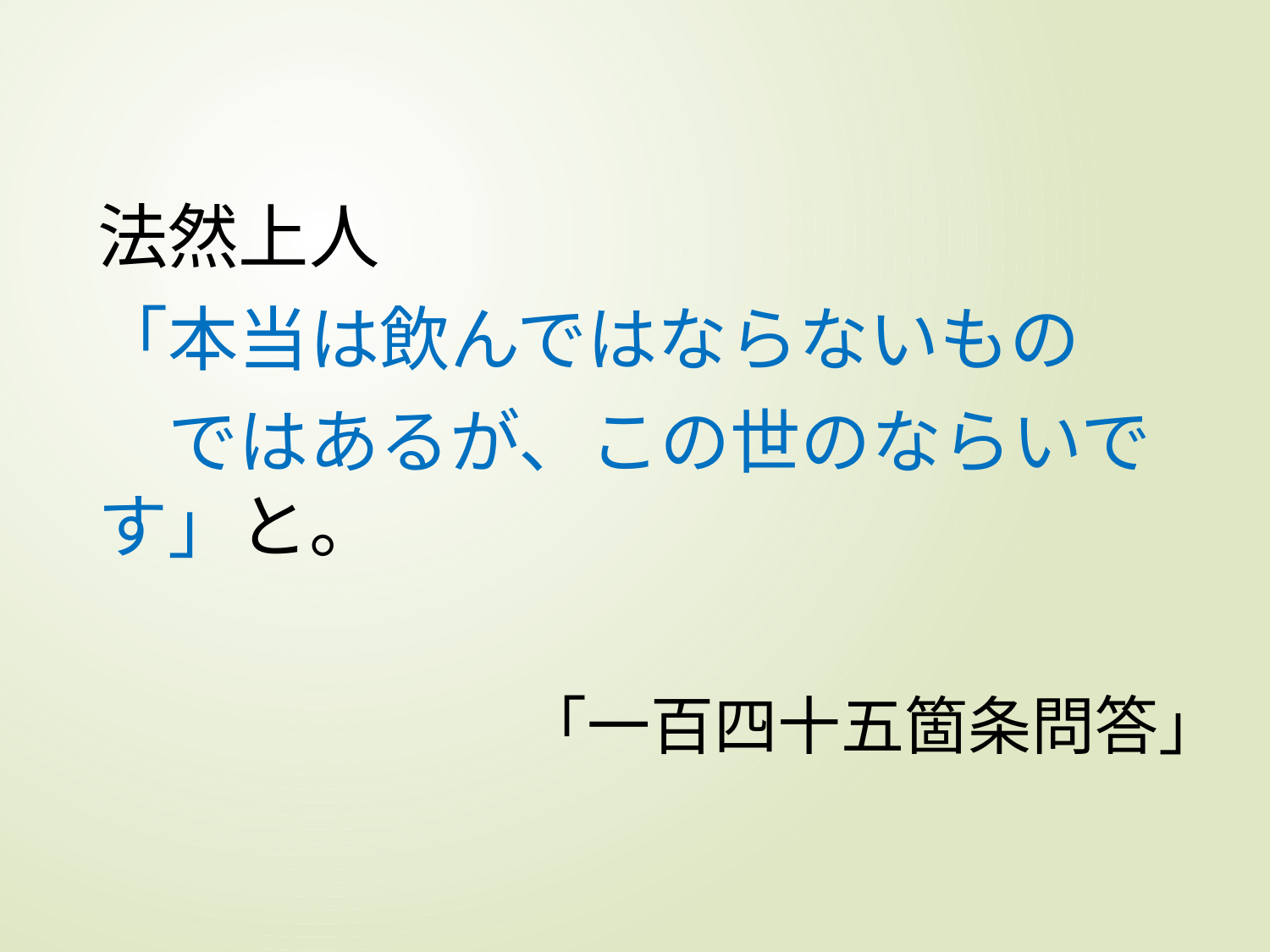

法然上人
「本当は飲んではならないもの
　ではあるが、この世のならいです」と。

「一百四十五箇条問答」